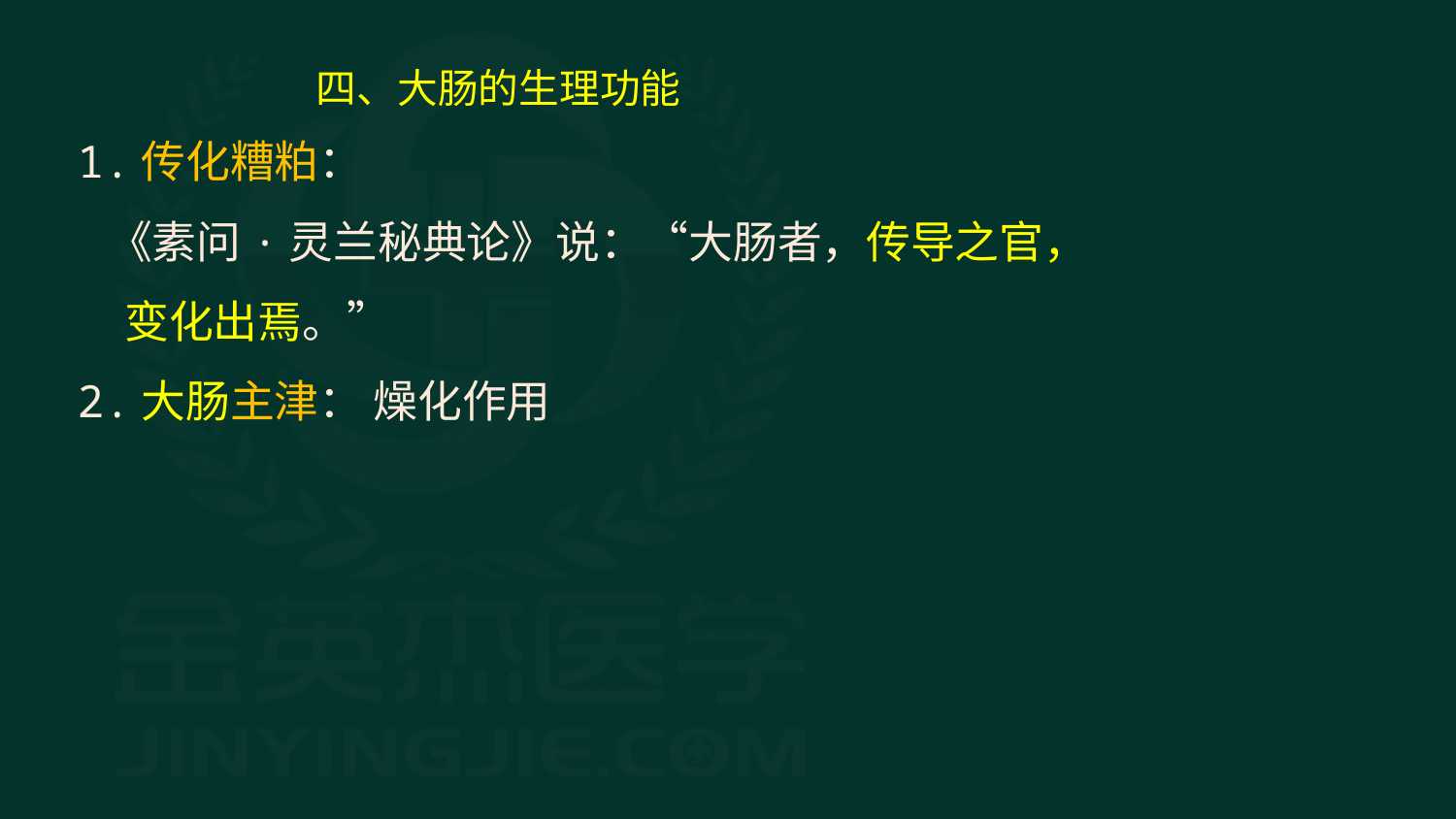

四、大肠的生理功能
1.传化糟粕：
  《素问·灵兰秘典论》说：“大肠者，传导之官，变化出焉。”
2.大肠主津： 燥化作用